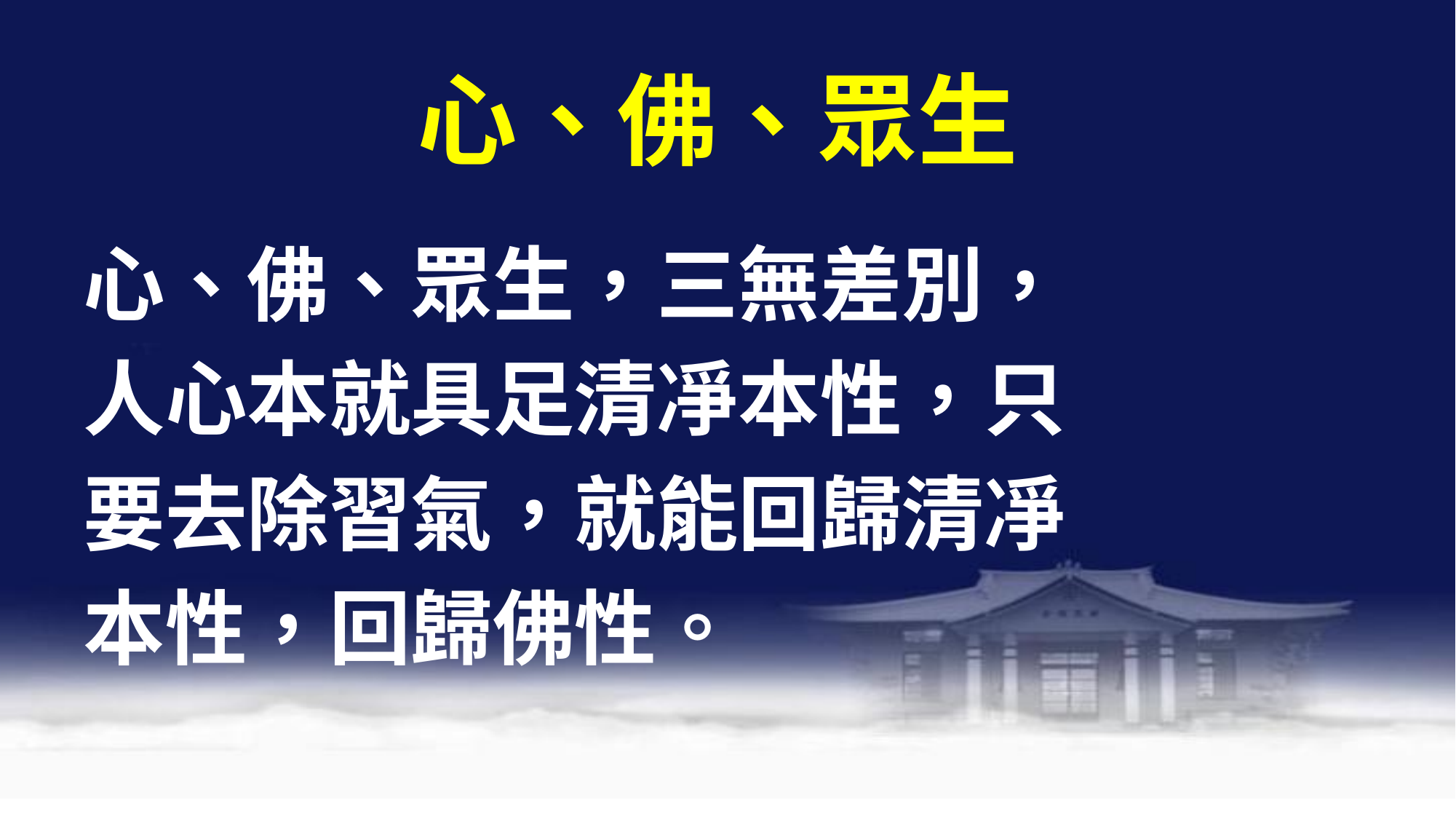

# 心、佛、眾生
心、佛、眾生，三無差別，
人心本就具足清凈本性，只
要去除習氣，就能回歸清凈
本性，回歸佛性。